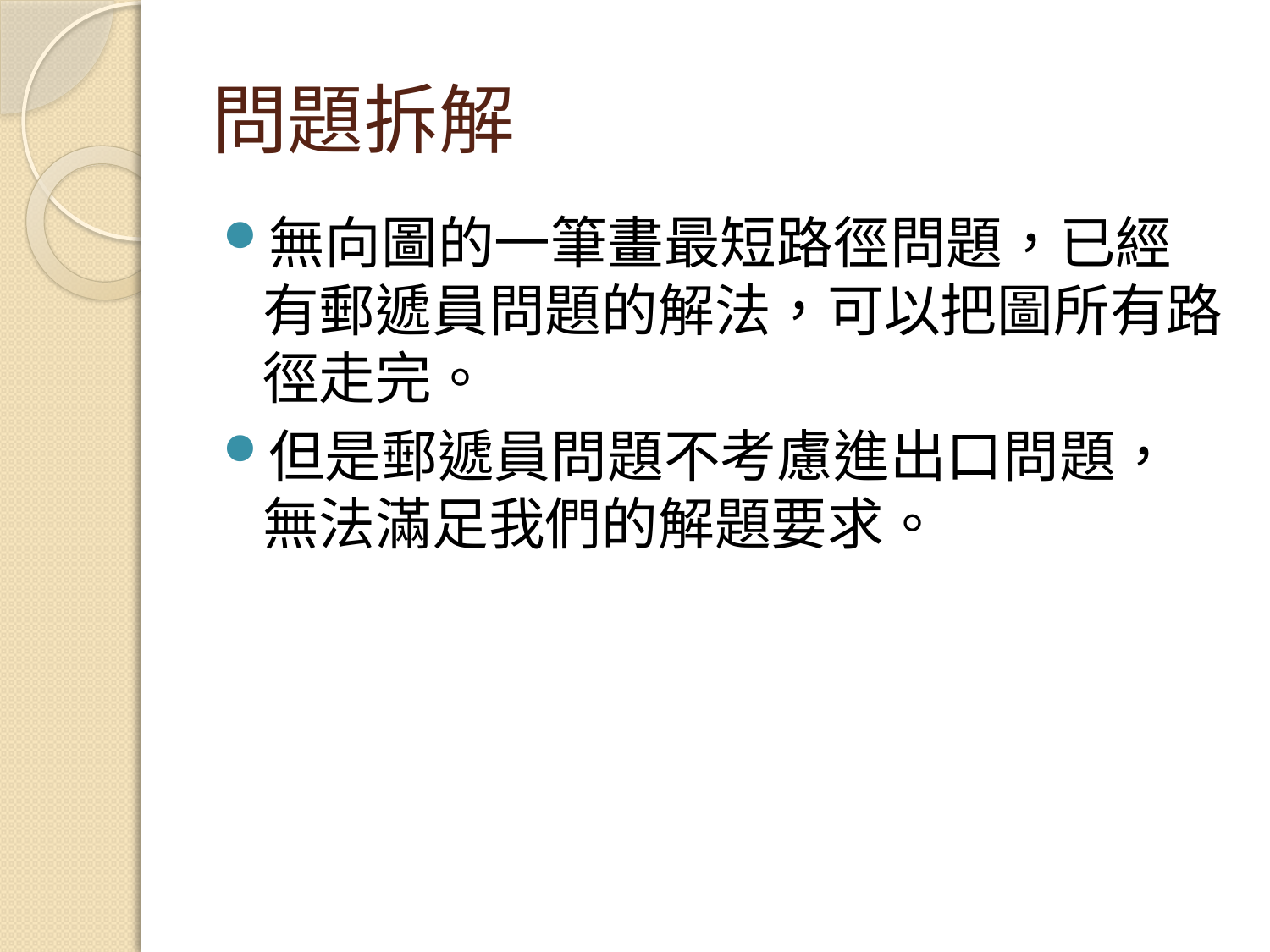

# 問題拆解
無向圖的一筆畫最短路徑問題，已經有郵遞員問題的解法，可以把圖所有路徑走完。
但是郵遞員問題不考慮進出口問題，無法滿足我們的解題要求。